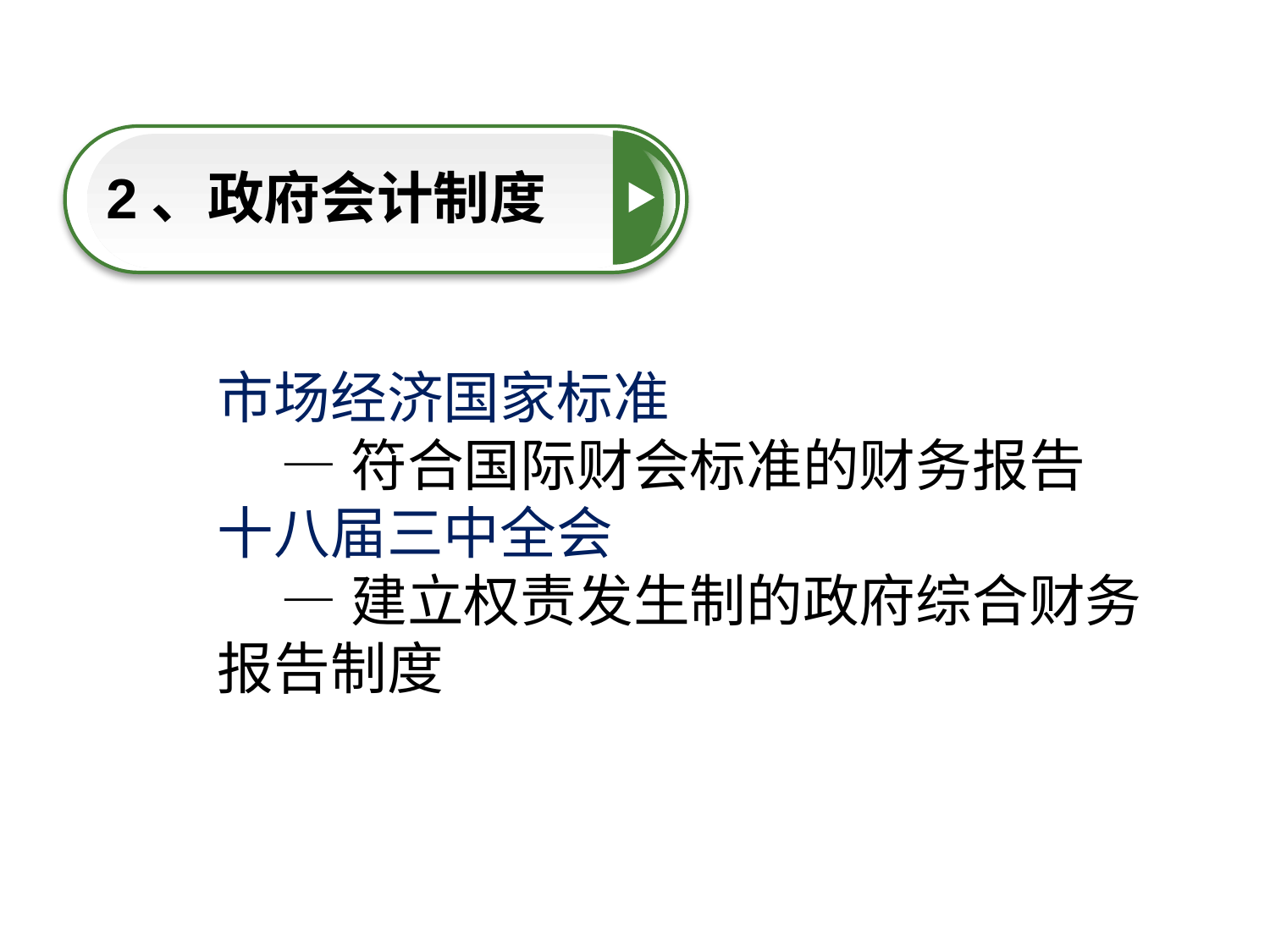

2、政府会计制度

点击添加文本
市场经济国家标准
     —符合国际财会标准的财务报告
十八届三中全会
     —建立权责发生制的政府综合财务报告制度
点击添加文本
点击添加文本
点击添加文本